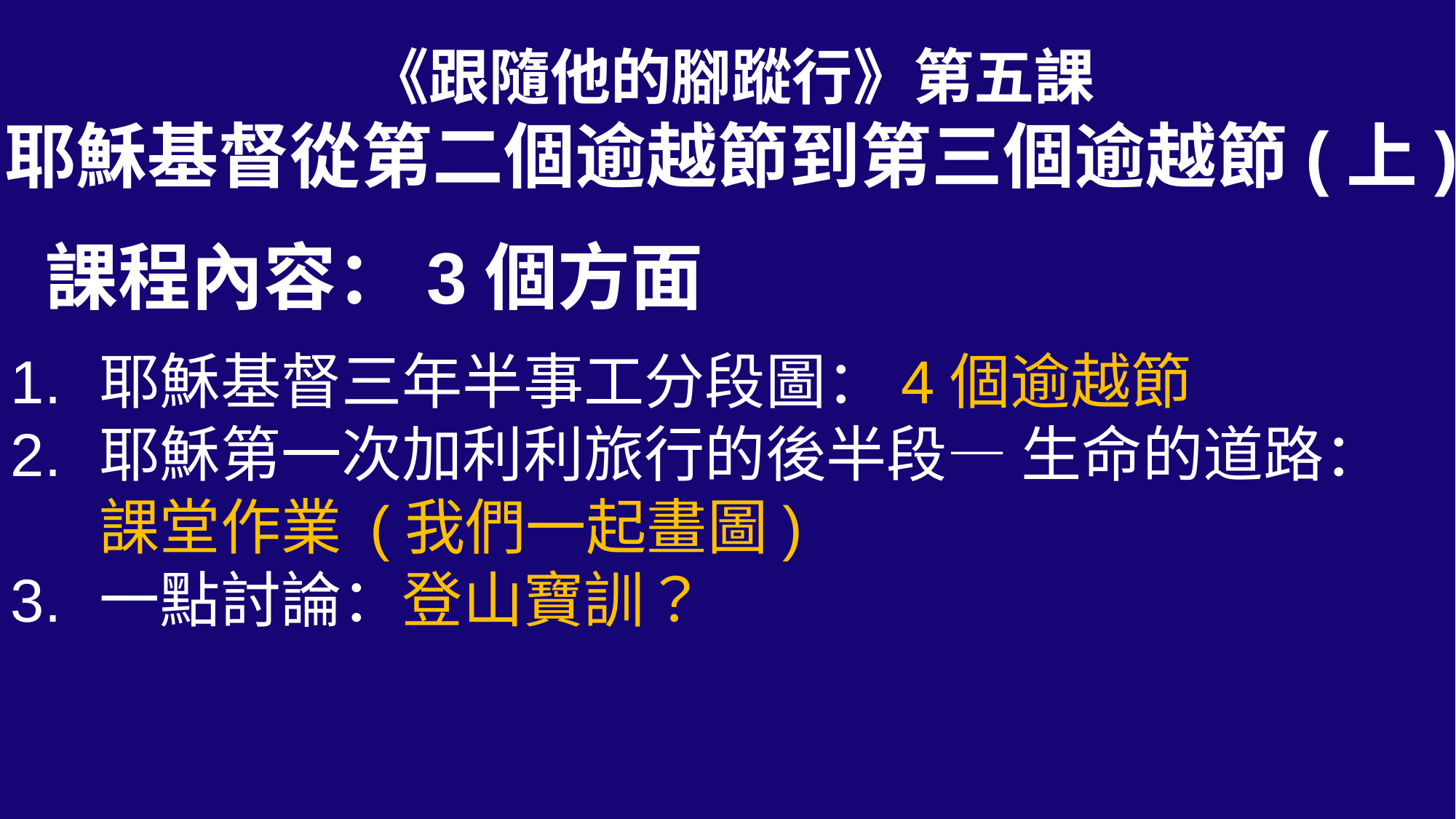

《跟隨他的腳蹤行》第五課
耶穌基督從第二個逾越節到第三個逾越節(上)
課程內容：3個方面
耶穌基督三年半事工分段圖：4個逾越節
耶穌第一次加利利旅行的後半段— 生命的道路：課堂作業 (我們一起畫圖)
一點討論：登山寶訓？